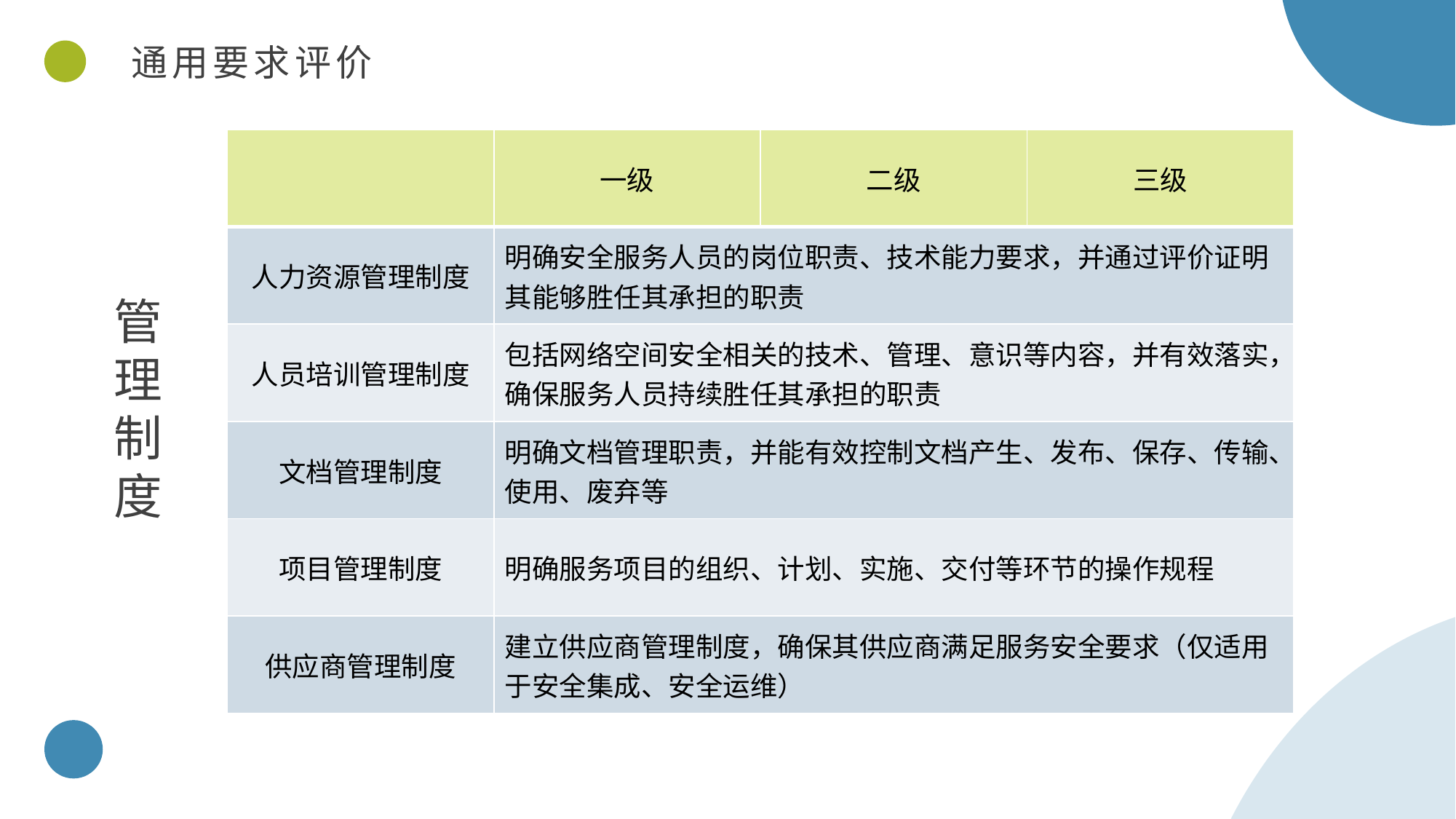

通用要求评价

|  | 一级 | 二级 | 三级 |
| --- | --- | --- | --- |
| 人力资源管理制度 | 明确安全服务人员的岗位职责、技术能力要求，并通过评价证明其能够胜任其承担的职责 |  |  |
| 人员培训管理制度 | 包括网络空间安全相关的技术、管理、意识等内容，并有效落实，确保服务人员持续胜任其承担的职责 |  |  |
| 文档管理制度 | 明确文档管理职责，并能有效控制文档产生、发布、保存、传输、使用、废弃等 |  |  |
| 项目管理制度 | 明确服务项目的组织、计划、实施、交付等环节的操作规程 |  |  |
| 供应商管理制度 | 建立供应商管理制度，确保其供应商满足服务安全要求（仅适用于安全集成、安全运维） |  |  |
管理制度

请在此处添加具体内容。